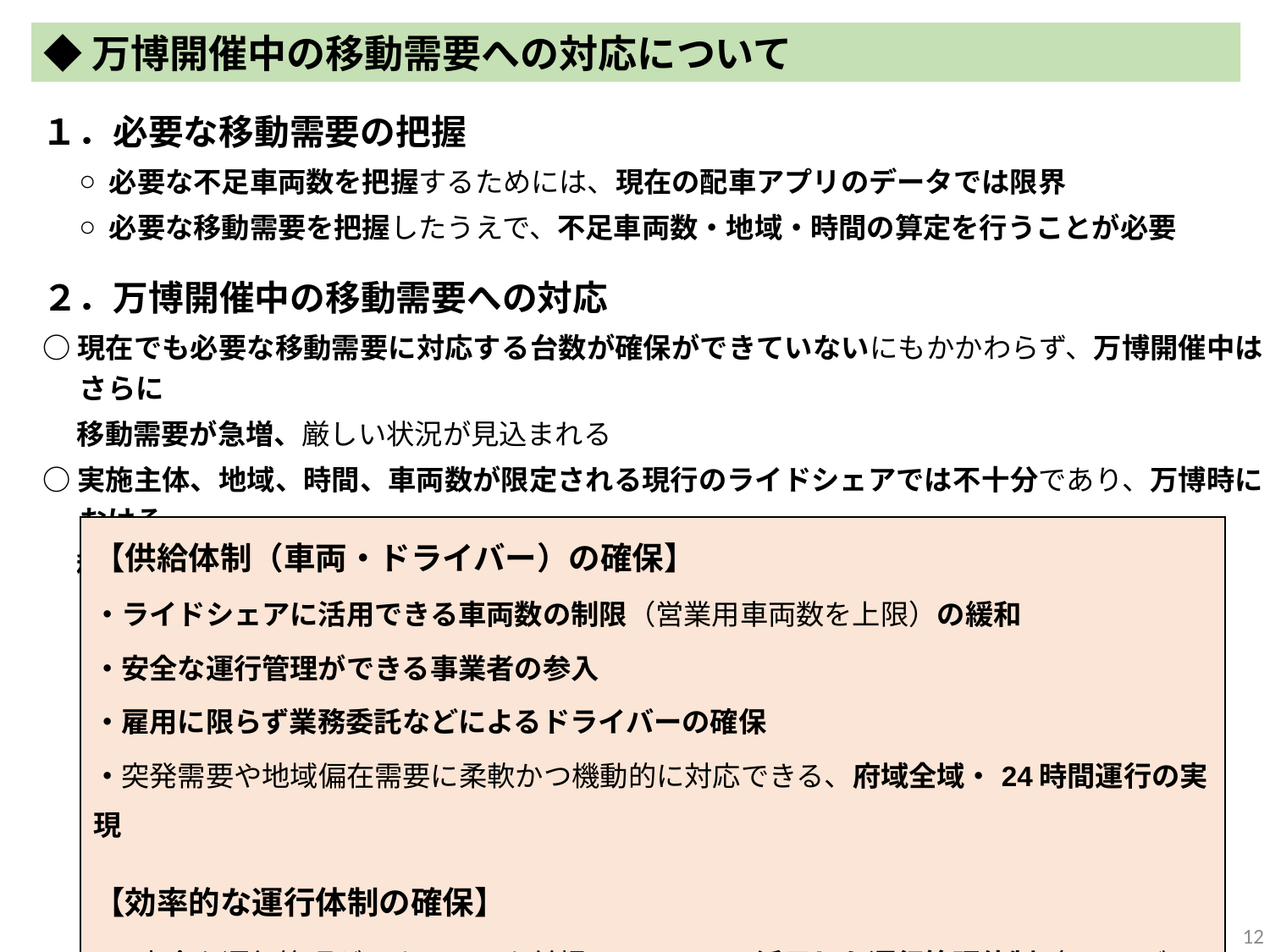

◆万博開催中の移動需要への対応について
１．必要な移動需要の把握
 必要な不足車両数を把握するためには、現在の配車アプリのデータでは限界
 必要な移動需要を把握したうえで、不足車両数・地域・時間の算定を行うことが必要
２．万博開催中の移動需要への対応
○現在でも必要な移動需要に対応する台数が確保ができていないにもかかわらず、万博開催中はさらに
　 移動需要が急増、厳しい状況が見込まれる
○実施主体、地域、時間、車両数が限定される現行のライドシェアでは不十分であり、万博時における
　 移動需要に対応するには、以下の要件緩和が必要

| 【供給体制（車両・ドライバー）の確保】 ・ライドシェアに活用できる車両数の制限（営業用車両数を上限）の緩和 ・安全な運行管理ができる事業者の参入 ・雇用に限らず業務委託などによるドライバーの確保 ・突発需要や地域偏在需要に柔軟かつ機動的に対応できる、府域全域・24時間運行の実現 【効率的な運行体制の確保】 ・安全な運行管理ができることを前提に、ＩＣＴの活用した運行管理体制（40両ごとに１名の運 　 行管理責任者の配置等）の緩和 |
| --- |
12